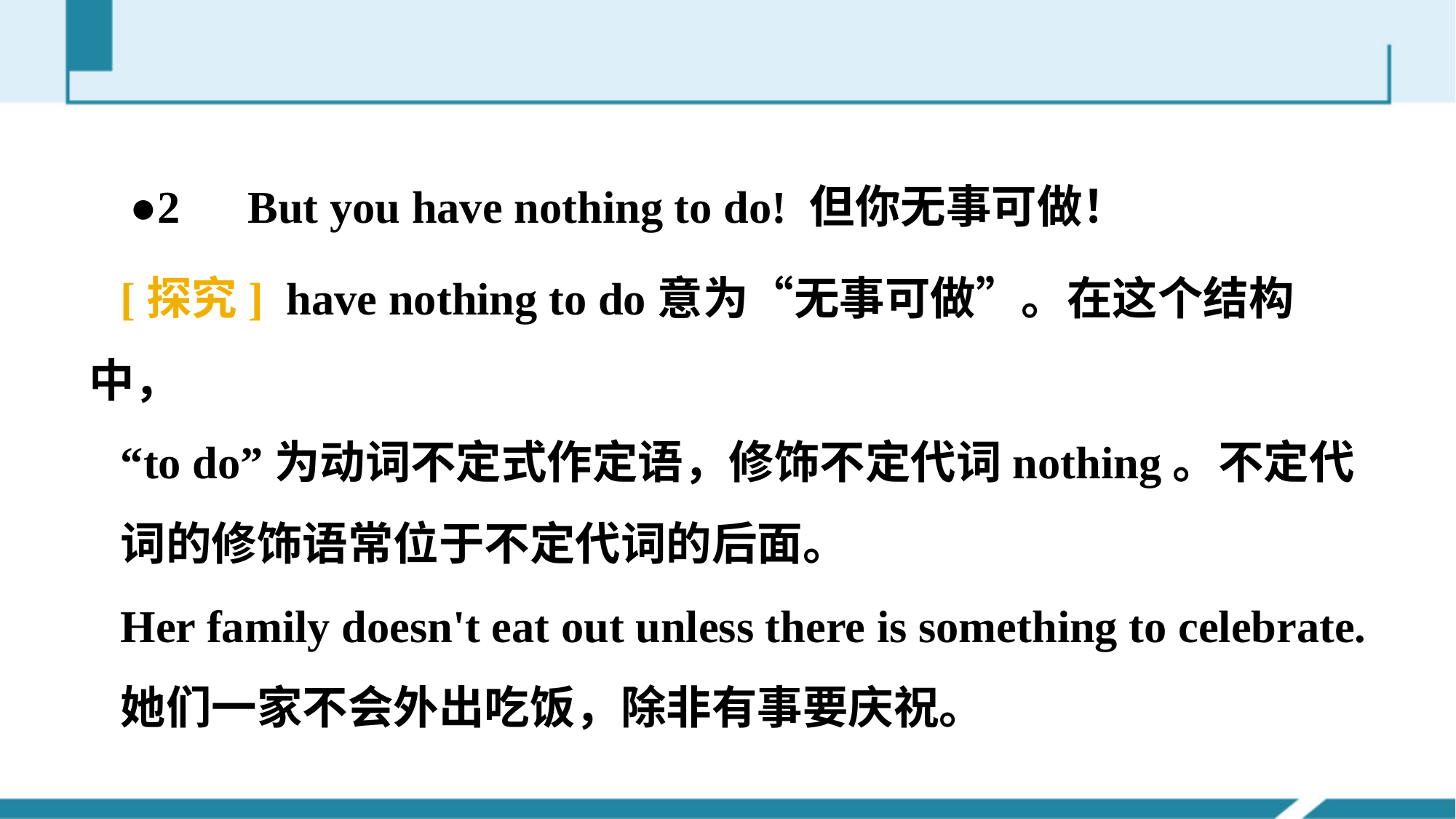

●2　But you have nothing to do! 但你无事可做！
[探究]  have nothing to do意为“无事可做”。在这个结构中，
“to do”为动词不定式作定语，修饰不定代词nothing。不定代
词的修饰语常位于不定代词的后面。
Her family doesn't eat out unless there is something to celebrate.
她们一家不会外出吃饭，除非有事要庆祝。